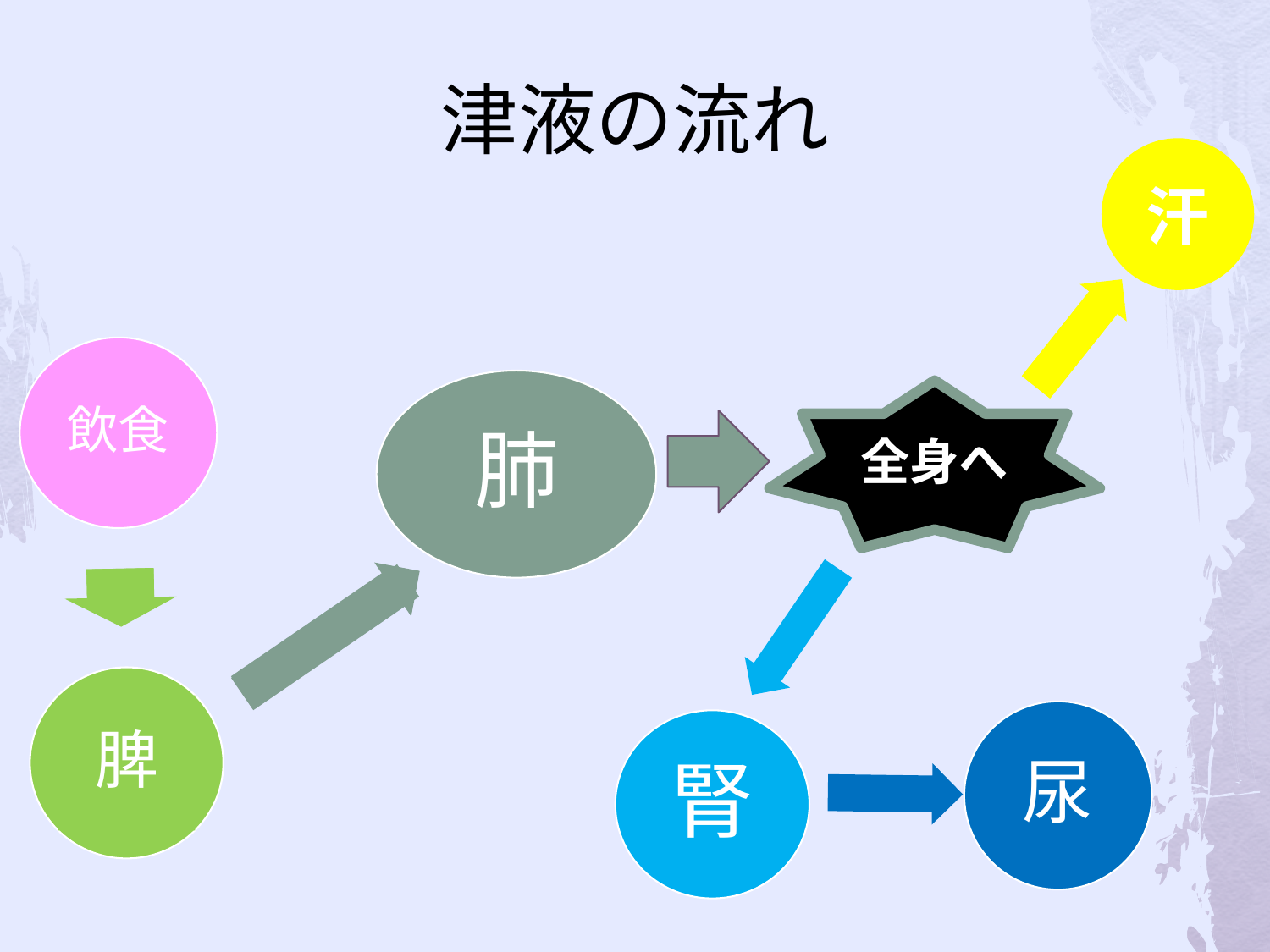

# 津液の流れ
汗

飲食

肺
全身へ

脾

尿

腎